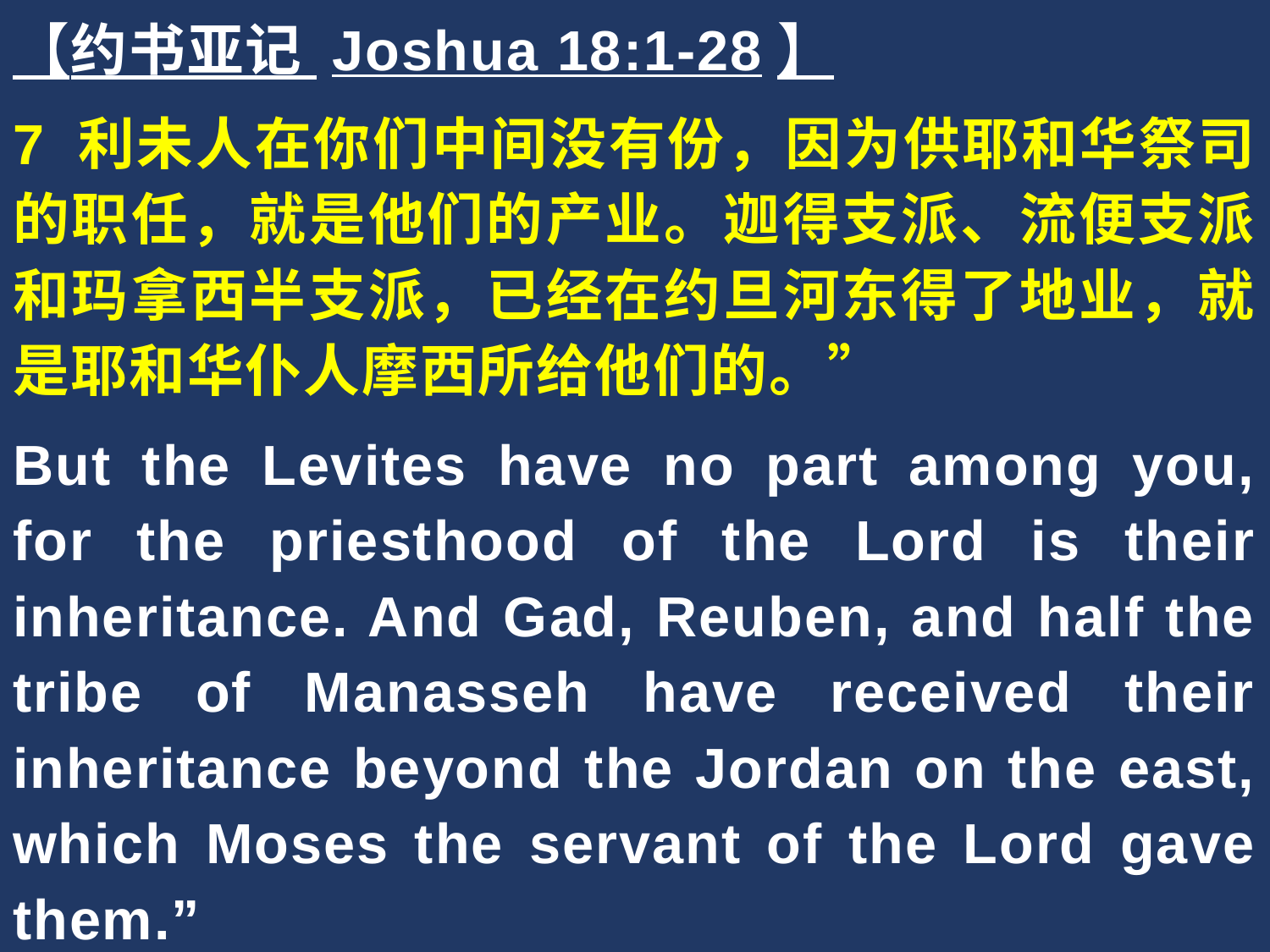

【约书亚记 Joshua 18:1-28】
7 利未人在你们中间没有份，因为供耶和华祭司的职任，就是他们的产业。迦得支派、流便支派和玛拿西半支派，已经在约旦河东得了地业，就是耶和华仆人摩西所给他们的。”
But the Levites have no part among you, for the priesthood of the Lord is their inheritance. And Gad, Reuben, and half the tribe of Manasseh have received their inheritance beyond the Jordan on the east, which Moses the servant of the Lord gave them.”